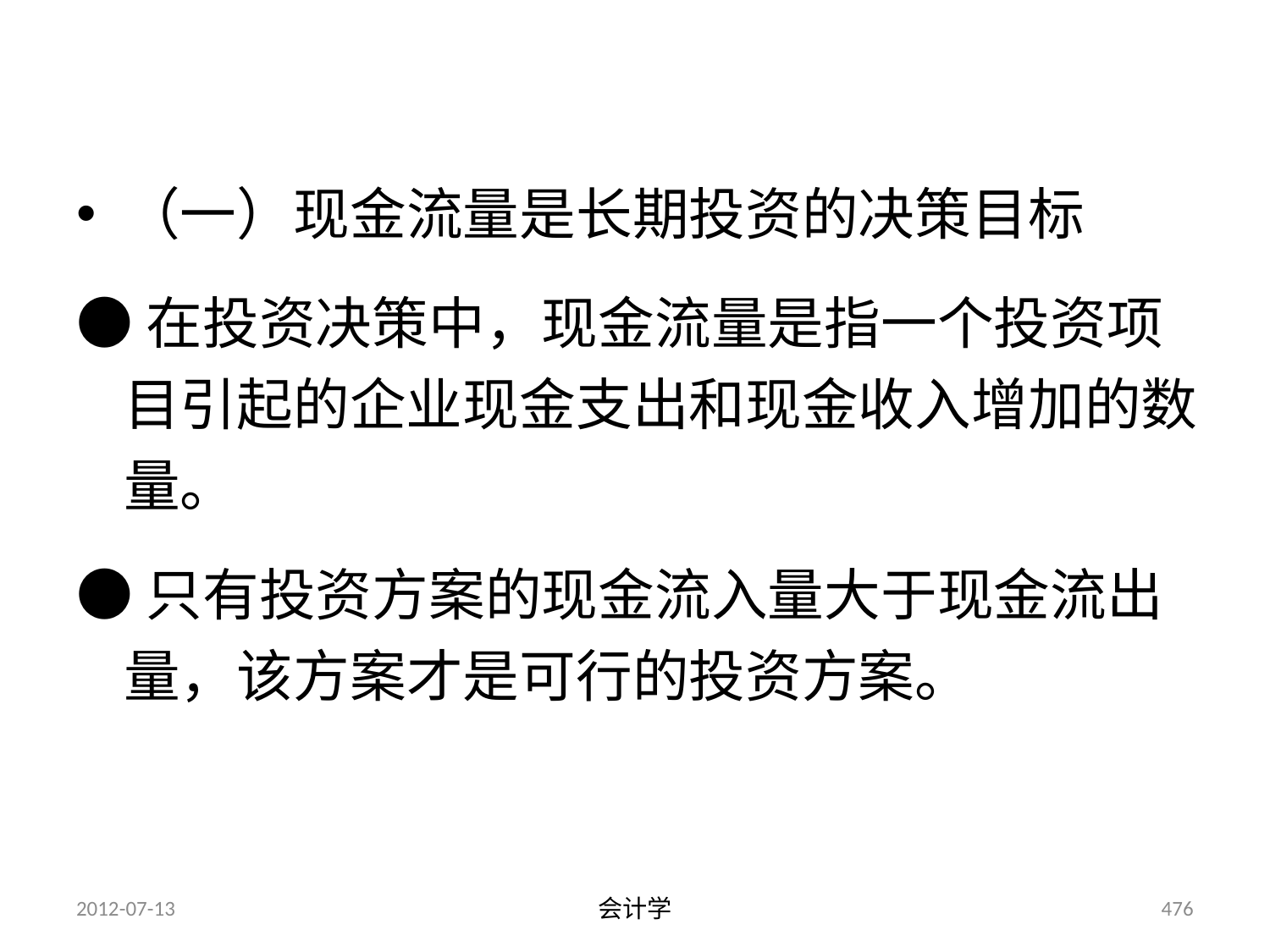

# 一、现金流量
（一）现金流量是长期投资的决策目标
●在投资决策中，现金流量是指一个投资项目引起的企业现金支出和现金收入增加的数量。
●只有投资方案的现金流入量大于现金流出量，该方案才是可行的投资方案。
2012-07-13
会计学
476